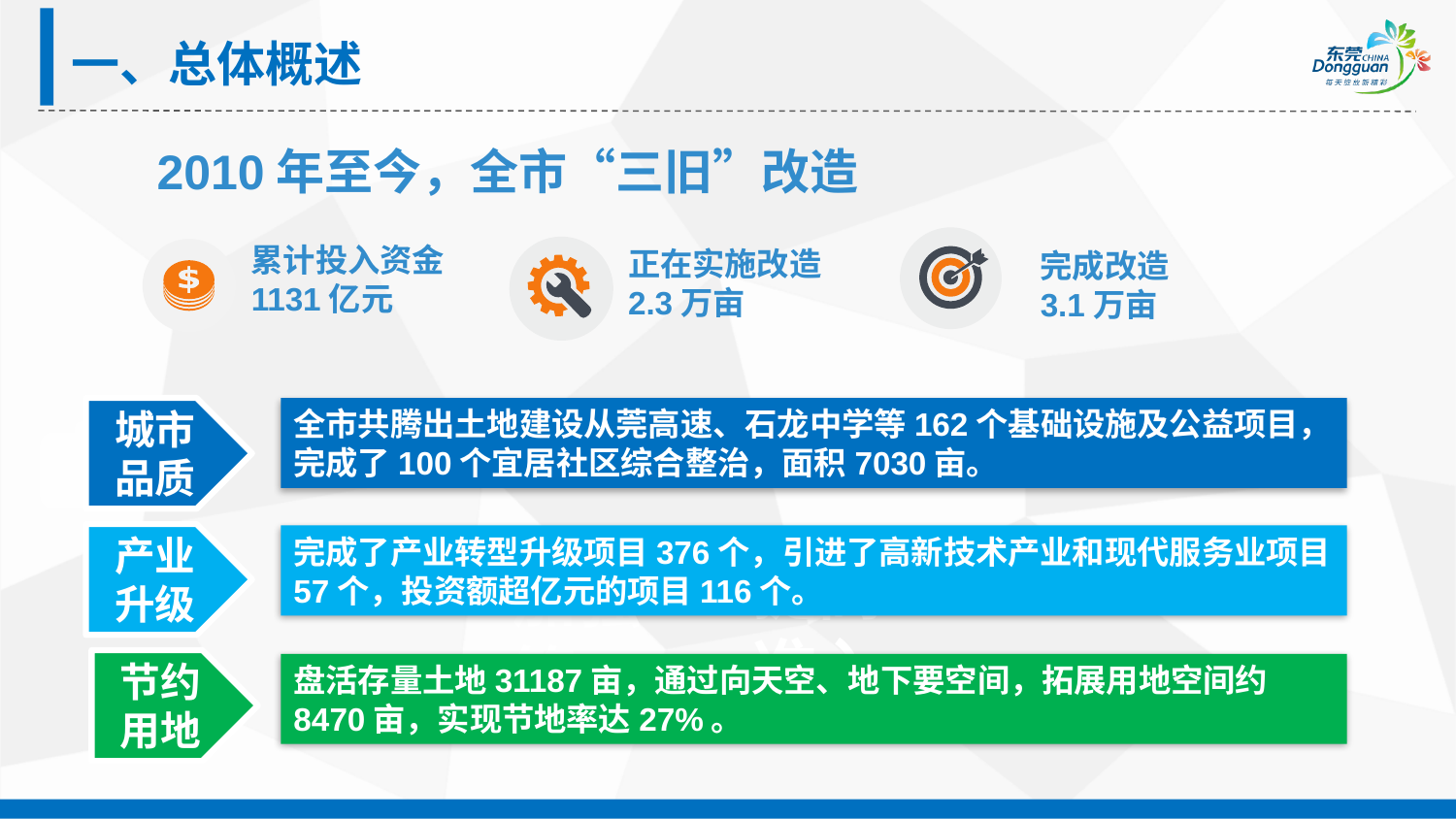

一、总体概述
2010年至今，全市“三旧”改造

累计投入资金
1131亿元

正在实施改造
2.3万亩
完成改造
3.1万亩

全市共腾出土地建设从莞高速、石龙中学等162个基础设施及公益项目，完成了100个宜居社区综合整治，面积7030亩。
城市品质

产业升级
完成了产业转型升级项目376个，引进了高新技术产业和现代服务业项目57个，投资额超亿元的项目116个。
提高准入
加强筹
节约用地
盘活存量土地31187亩，通过向天空、地下要空间，拓展用地空间约8470亩，实现节地率达27%。